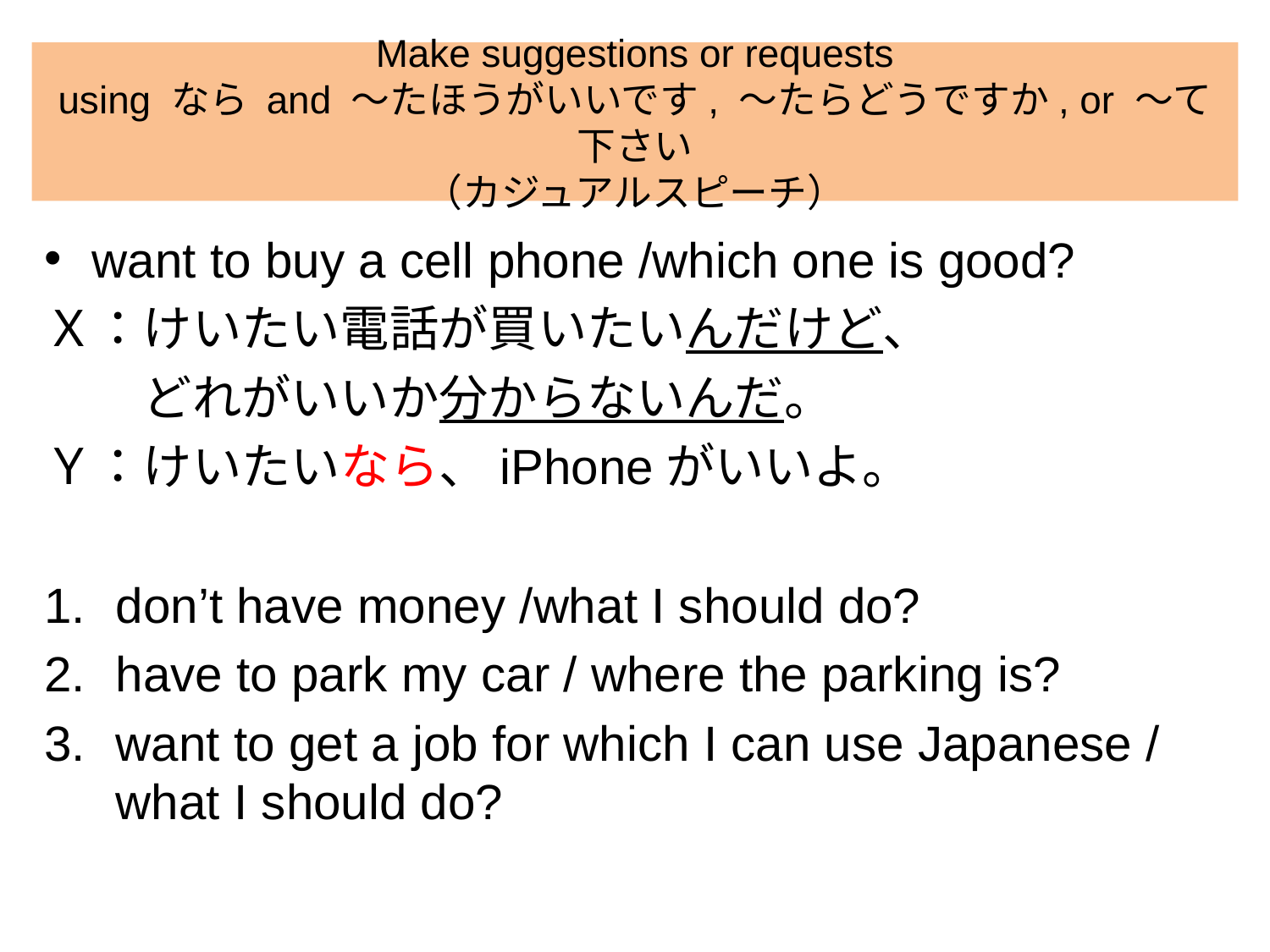

# Make suggestions or requests using なら and 〜たほうがいいです, 〜たらどうですか, or 〜て下さい （カジュアルスピーチ）
want to buy a cell phone /which one is good?
Ｘ：けいたい電話が買いたいんだけど、
　　どれがいいか分からないんだ。
Ｙ：けいたいなら、iPhoneがいいよ。

don’t have money /what I should do?
have to park my car / where the parking is?
want to get a job for which I can use Japanese / what I should do?